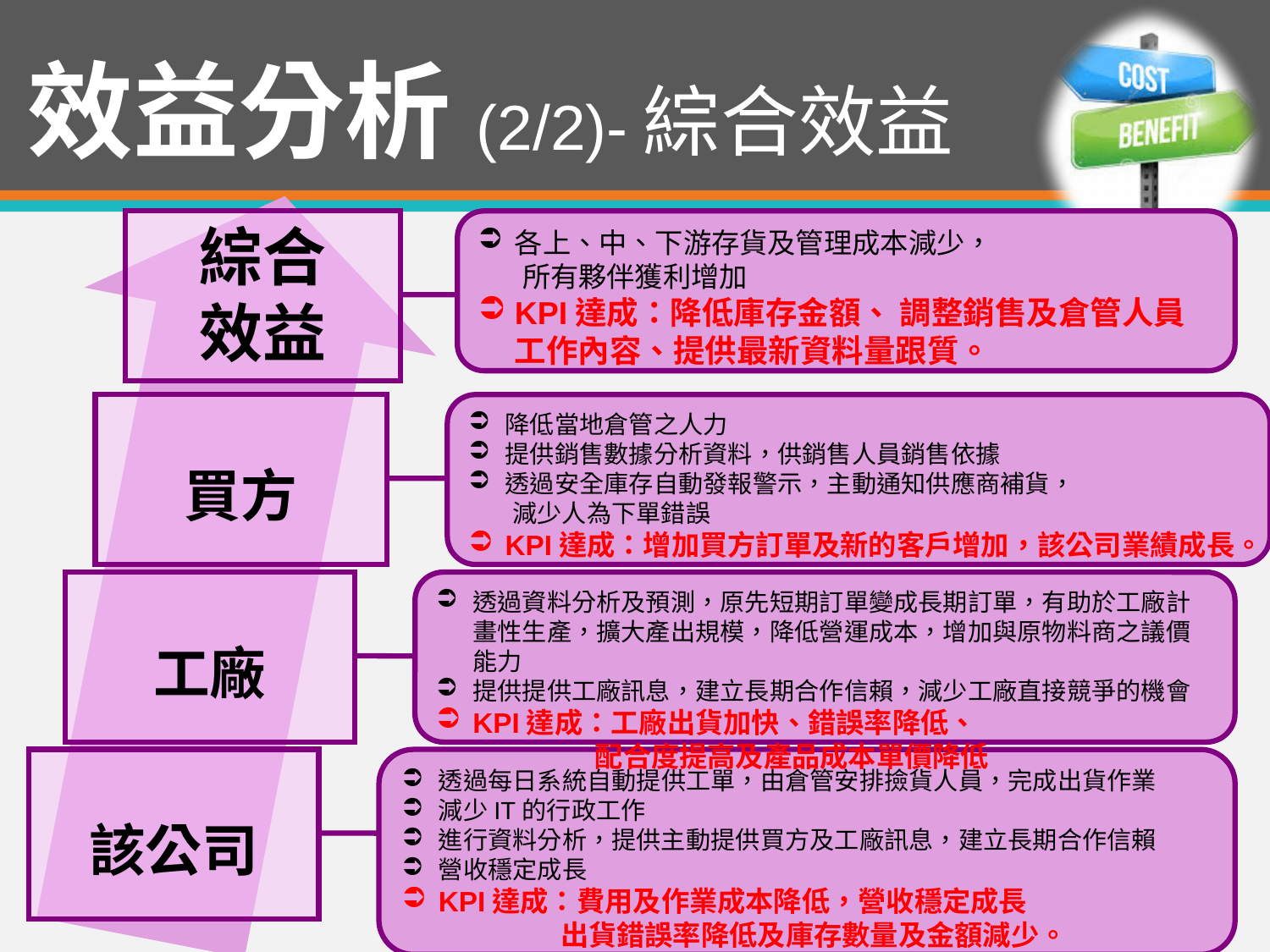

# 效益分析(2/2)-綜合效益
綜合
效益
各上、中、下游存貨及管理成本減少，
      所有夥伴獲利增加
KPI達成：降低庫存金額、 調整銷售及倉管人員工作內容、提供最新資料量跟質。

買方

降低當地倉管之人力
提供銷售數據分析資料，供銷售人員銷售依據
透過安全庫存自動發報警示，主動通知供應商補貨，
       減少人為下單錯誤
KPI達成：增加買方訂單及新的客戶增加，該公司業績成長。

工廠

透過資料分析及預測，原先短期訂單變成長期訂單，有助於工廠計畫性生產，擴大產出規模，降低營運成本，增加與原物料商之議價能力
提供提供工廠訊息，建立長期合作信賴，減少工廠直接競爭的機會
KPI達成：工廠出貨加快、錯誤率降低、
                        配合度提高及產品成本單價降低

該公司

透過每日系統自動提供工單，由倉管安排撿貨人員，完成出貨作業
減少IT的行政工作
進行資料分析，提供主動提供買方及工廠訊息，建立長期合作信賴
營收穩定成長
KPI達成：費用及作業成本降低，營收穩定成長
                        出貨錯誤率降低及庫存數量及金額減少。